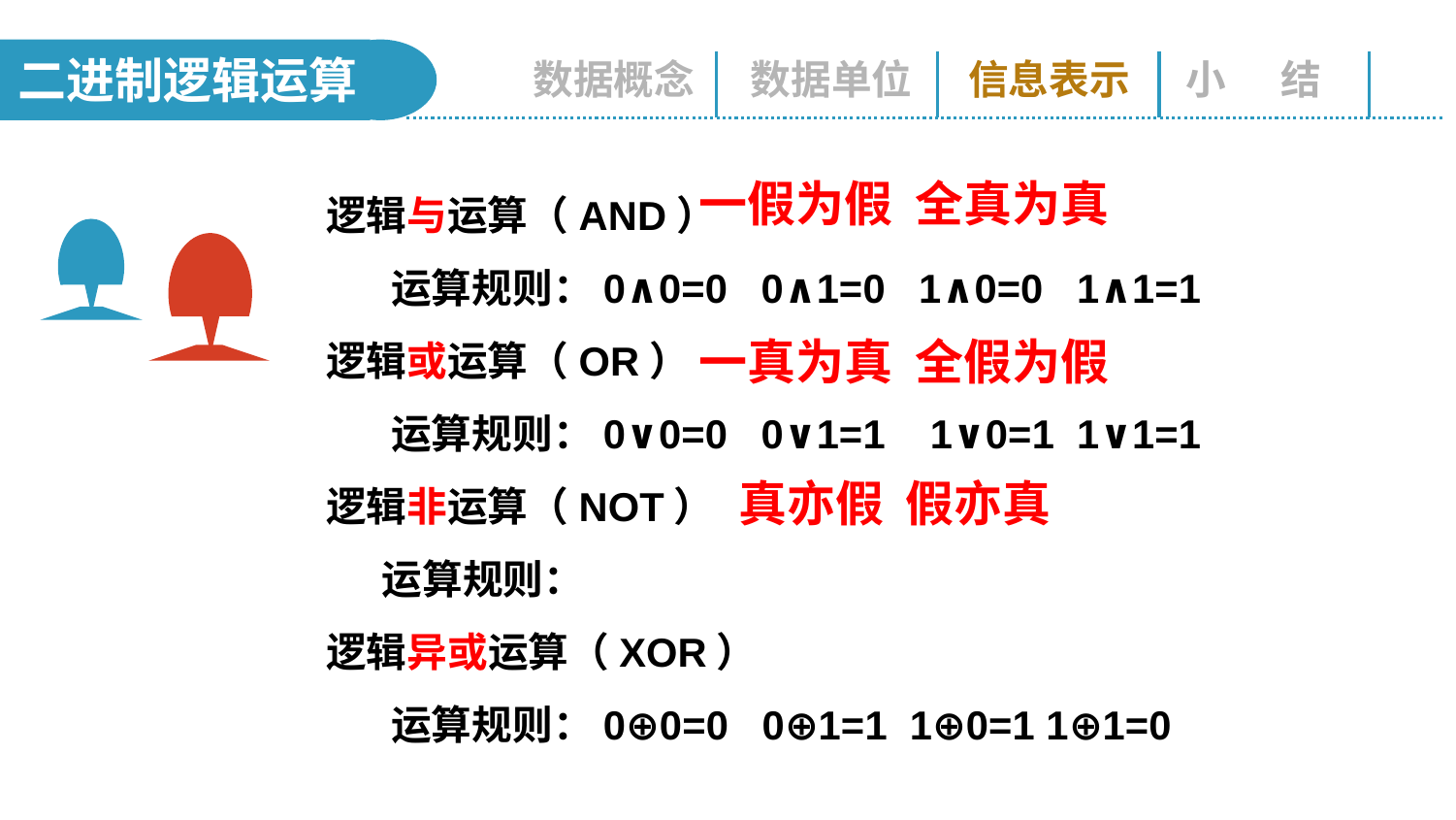

二进制逻辑运算
数据概念
数据单位
信息表示
小      结
一假为假  全真为真
逻辑与运算（AND）
      运算规则：0∧0=0   0∧1=0   1∧0=0   1∧1=1
逻辑或运算（OR）
      运算规则：0∨0=0   0∨1=1    1∨0=1  1∨1=1
逻辑非运算（NOT）
     运算规则：
逻辑异或运算（XOR）
      运算规则：0⊕0=0   0⊕1=1  1⊕0=1 1⊕1=0

一真为真  全假为假
真亦假  假亦真